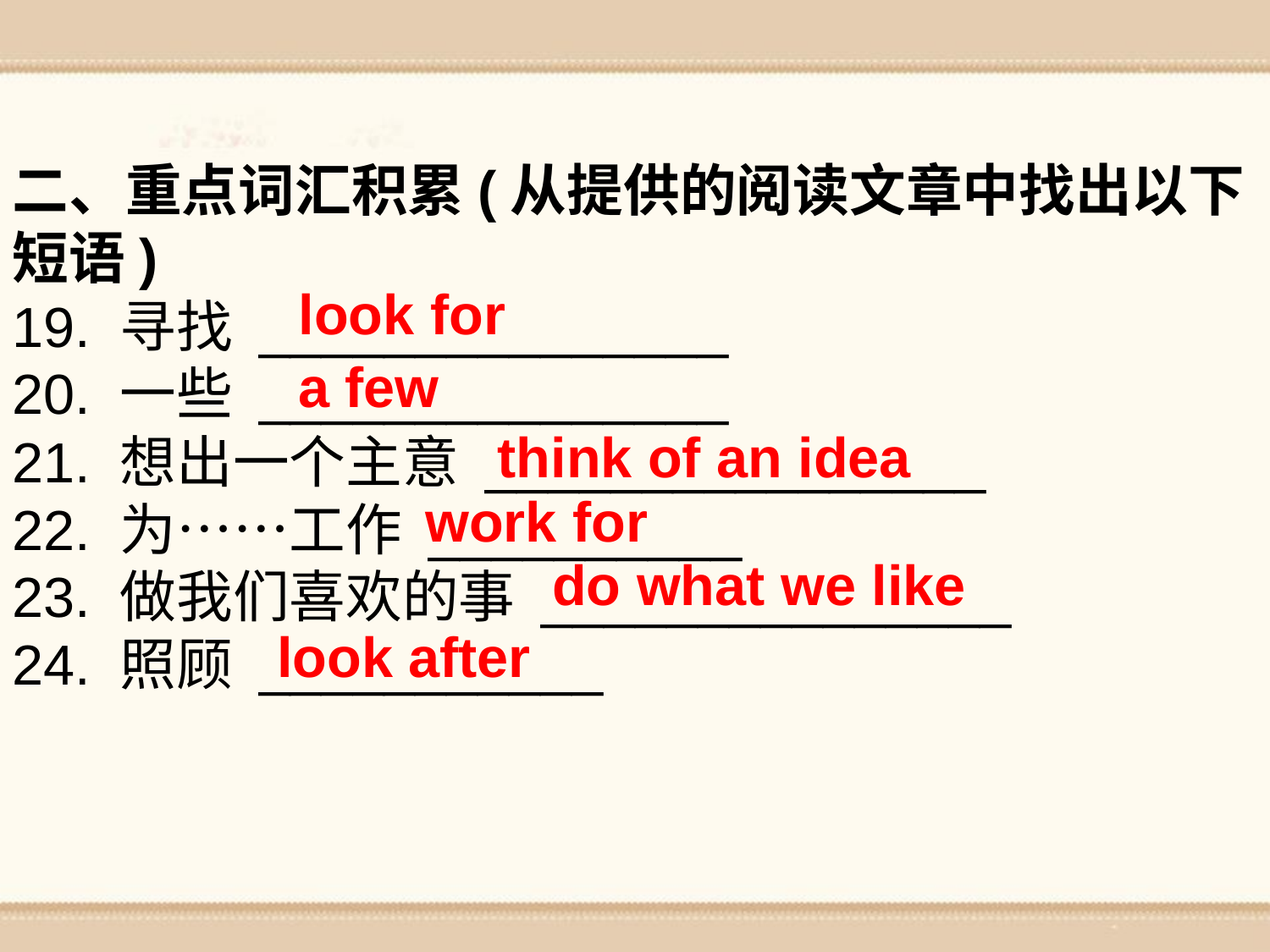

二、重点词汇积累(从提供的阅读文章中找出以下短语)
19. 寻找 _______________
20. 一些 _______________
21. 想出一个主意 ________________
22. 为……工作 __________
23. 做我们喜欢的事 _______________
24. 照顾 ___________
look for
a few
think of an idea
work for
do what we like
look after